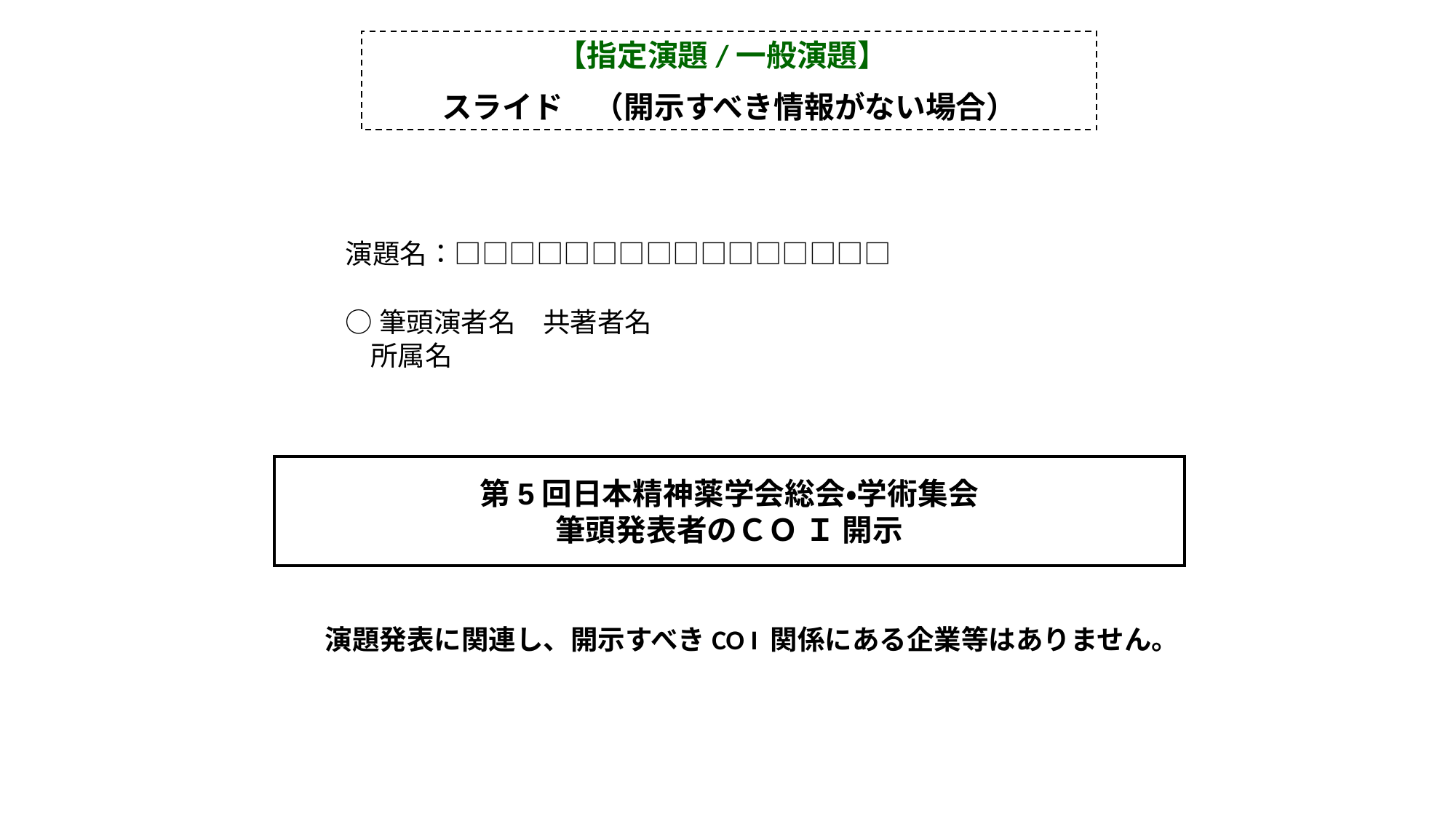

【指定演題/一般演題】
スライド　（開示すべき情報がない場合）

演題名：□□□□□□□□□□□□□□□□

○筆頭演者名　共著者名
   所属名

第5回日本精神薬学会総会・学術集会
筆頭発表者のＣＯ Ｉ 開示

　演題発表に関連し、開示すべきCO I 関係にある企業等はありません。